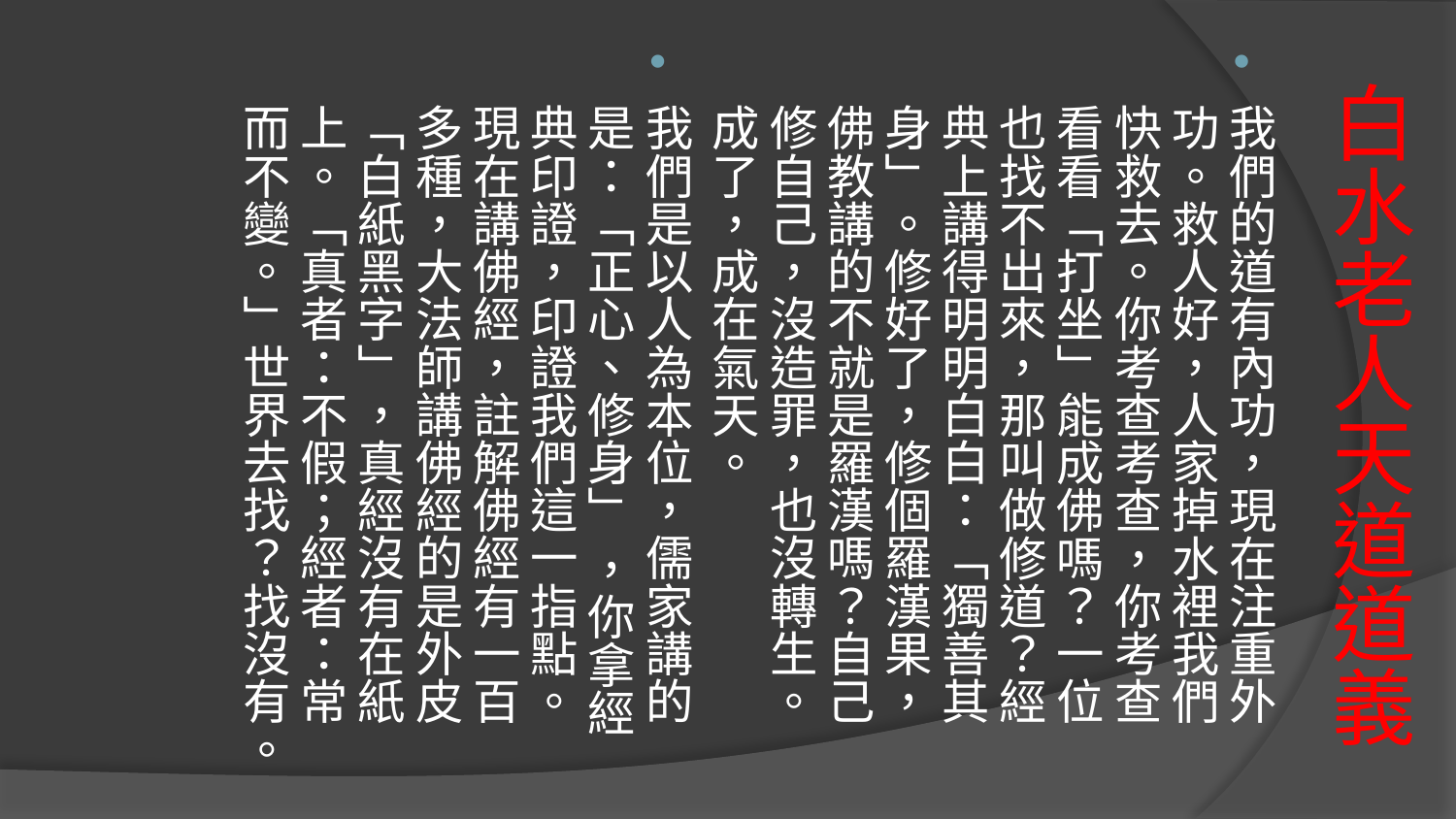

我們的道有內功，現在注重外功。救人好，人家掉水裡我們快救去。你考查考查，你考查看看「打坐」能成佛嗎？一位也找不出來，那叫做修道？經典上講得明明白白：「獨善其身」。修好了，修個羅漢果，佛教講的不就是羅漢嗎？自己修自己，沒造罪，也沒轉生。成了，成在氣天。
我們是以人為本位，儒家講的是：「正心、修身」 ，你拿經典印證，印證我們這一指點。現在講佛經，註解佛經有一百多種，大法師講佛經的是外皮「白紙黑字」，真經沒有在紙上。「真者：不假；經者：常而不變。」世界去找？找沒有。

# 白水老人天道道義